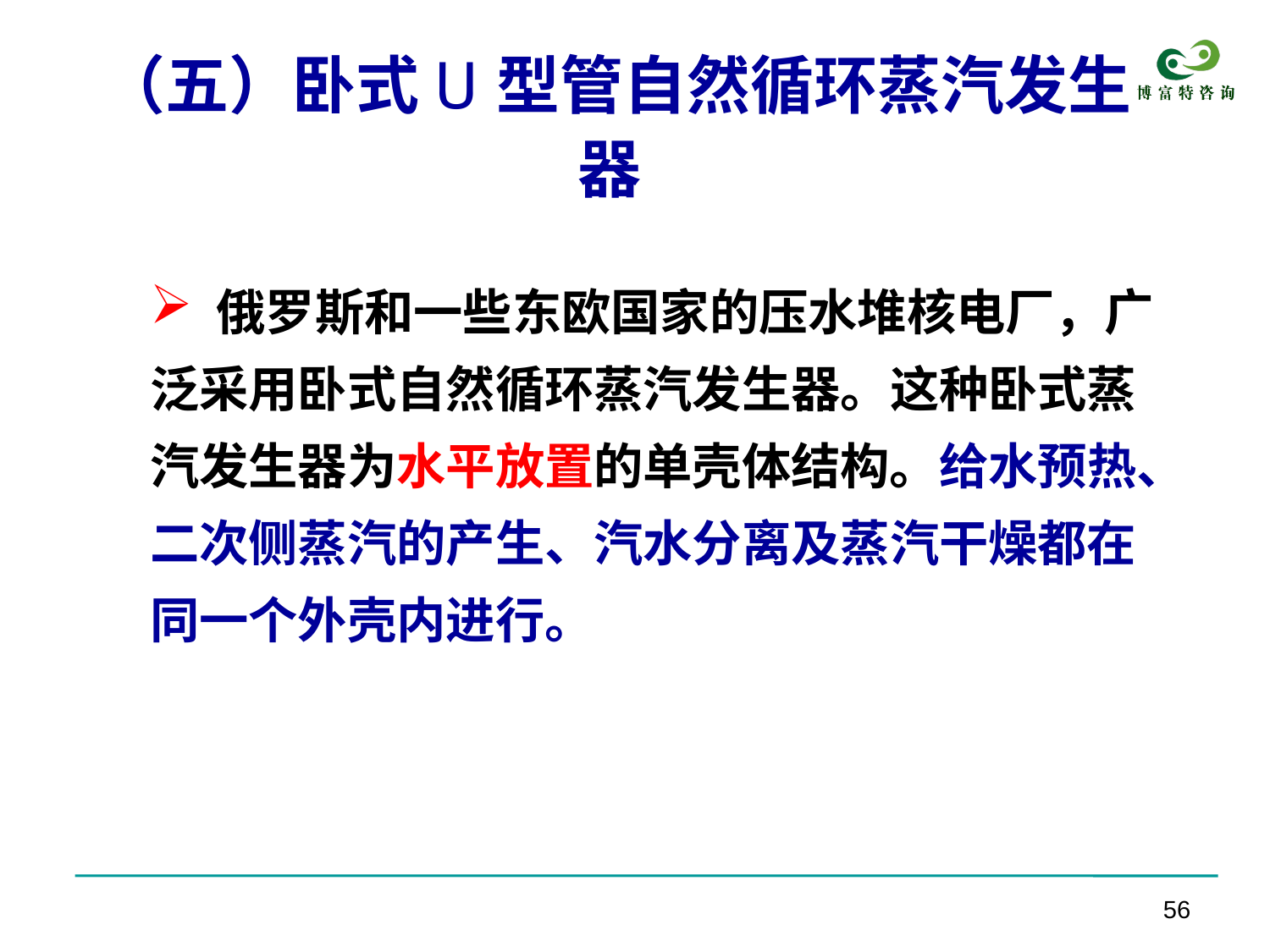

（五）卧式U型管自然循环蒸汽发生器
 俄罗斯和一些东欧国家的压水堆核电厂，广泛采用卧式自然循环蒸汽发生器。这种卧式蒸汽发生器为水平放置的单壳体结构。给水预热、二次侧蒸汽的产生、汽水分离及蒸汽干燥都在同一个外壳内进行。